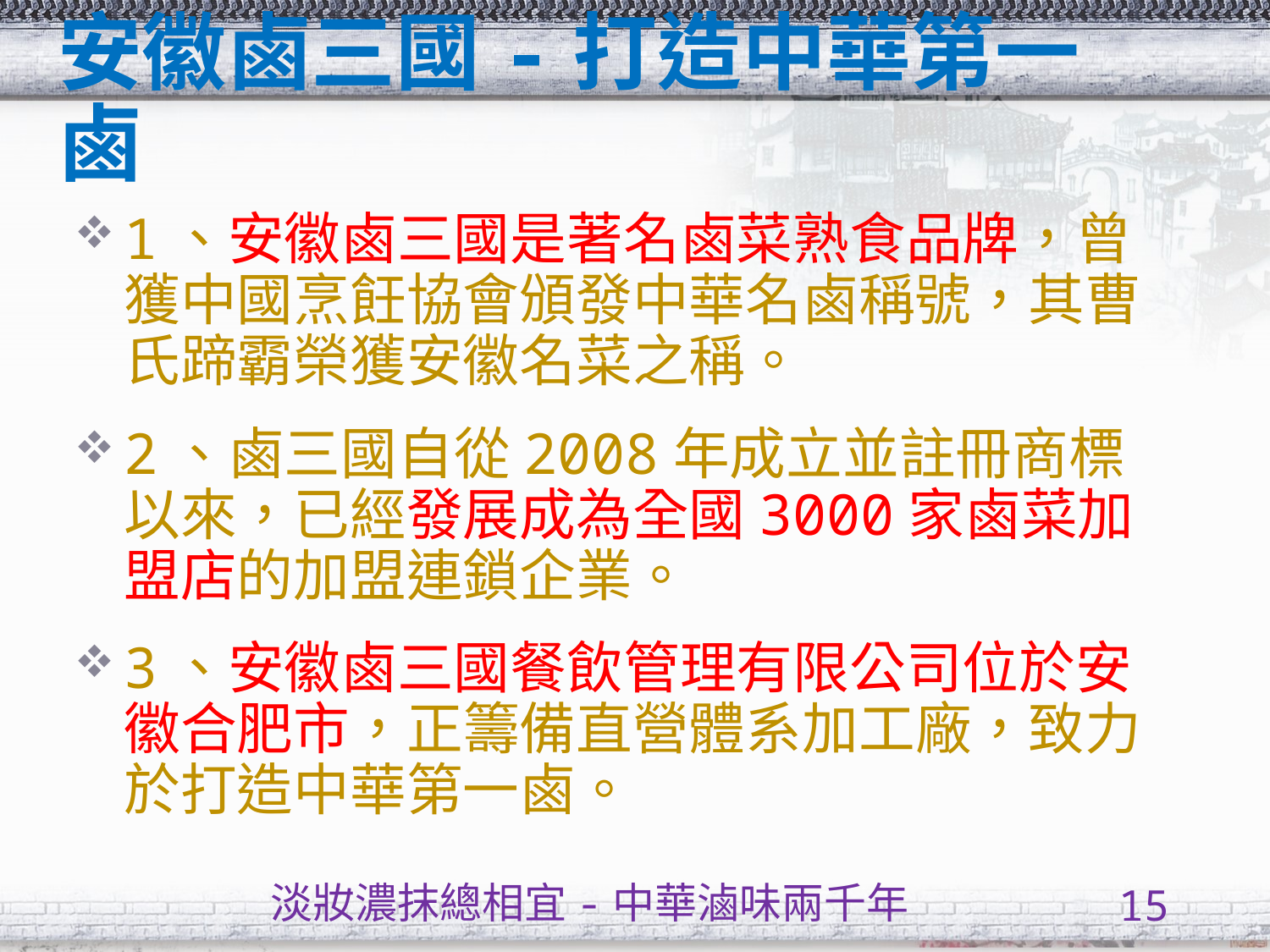

# 安徽鹵三國-打造中華第一鹵
1、安徽鹵三國是著名鹵菜熟食品牌，曾獲中國烹飪協會頒發中華名鹵稱號，其曹氏蹄霸榮獲安徽名菜之稱。
2、鹵三國自從2008年成立並註冊商標以來，已經發展成為全國3000家鹵菜加盟店的加盟連鎖企業。
3、安徽鹵三國餐飲管理有限公司位於安徽合肥市，正籌備直營體系加工廠，致力於打造中華第一鹵。
淡妝濃抹總相宜-中華滷味兩千年
15